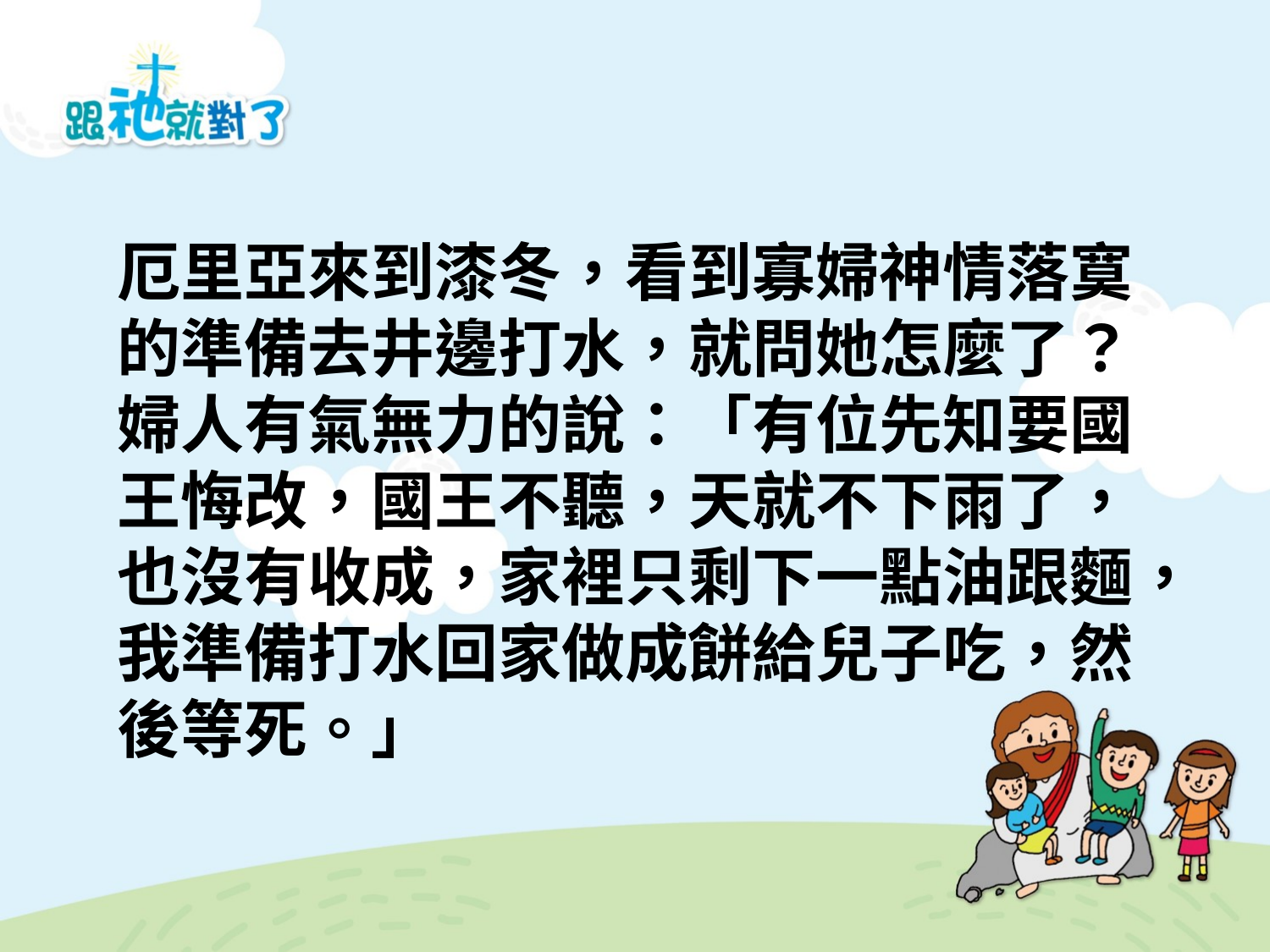

厄里亞來到漆冬，看到寡婦神情落寞的準備去井邊打水，就問她怎麼了？婦人有氣無力的說：「有位先知要國王悔改，國王不聽，天就不下雨了，也沒有收成，家裡只剩下一點油跟麵，我準備打水回家做成餅給兒子吃，然後等死。」